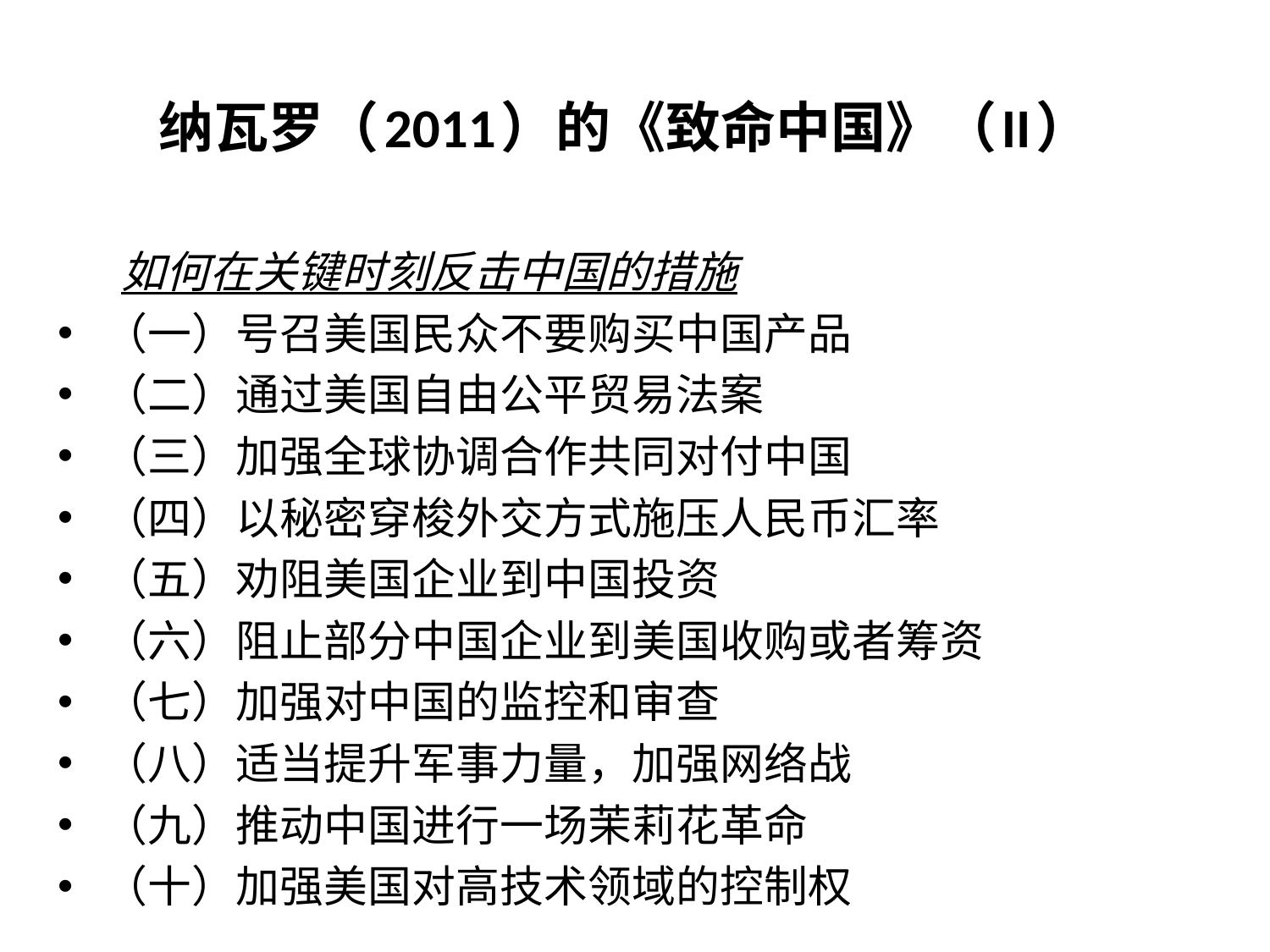

纳瓦罗（2011）的《致命中国》（II）

      如何在关键时刻反击中国的措施
（一）号召美国民众不要购买中国产品
（二）通过美国自由公平贸易法案
（三）加强全球协调合作共同对付中国
（四）以秘密穿梭外交方式施压人民币汇率
（五）劝阻美国企业到中国投资
（六）阻止部分中国企业到美国收购或者筹资
（七）加强对中国的监控和审查
（八）适当提升军事力量，加强网络战
（九）推动中国进行一场茉莉花革命
（十）加强美国对高技术领域的控制权

IWEP